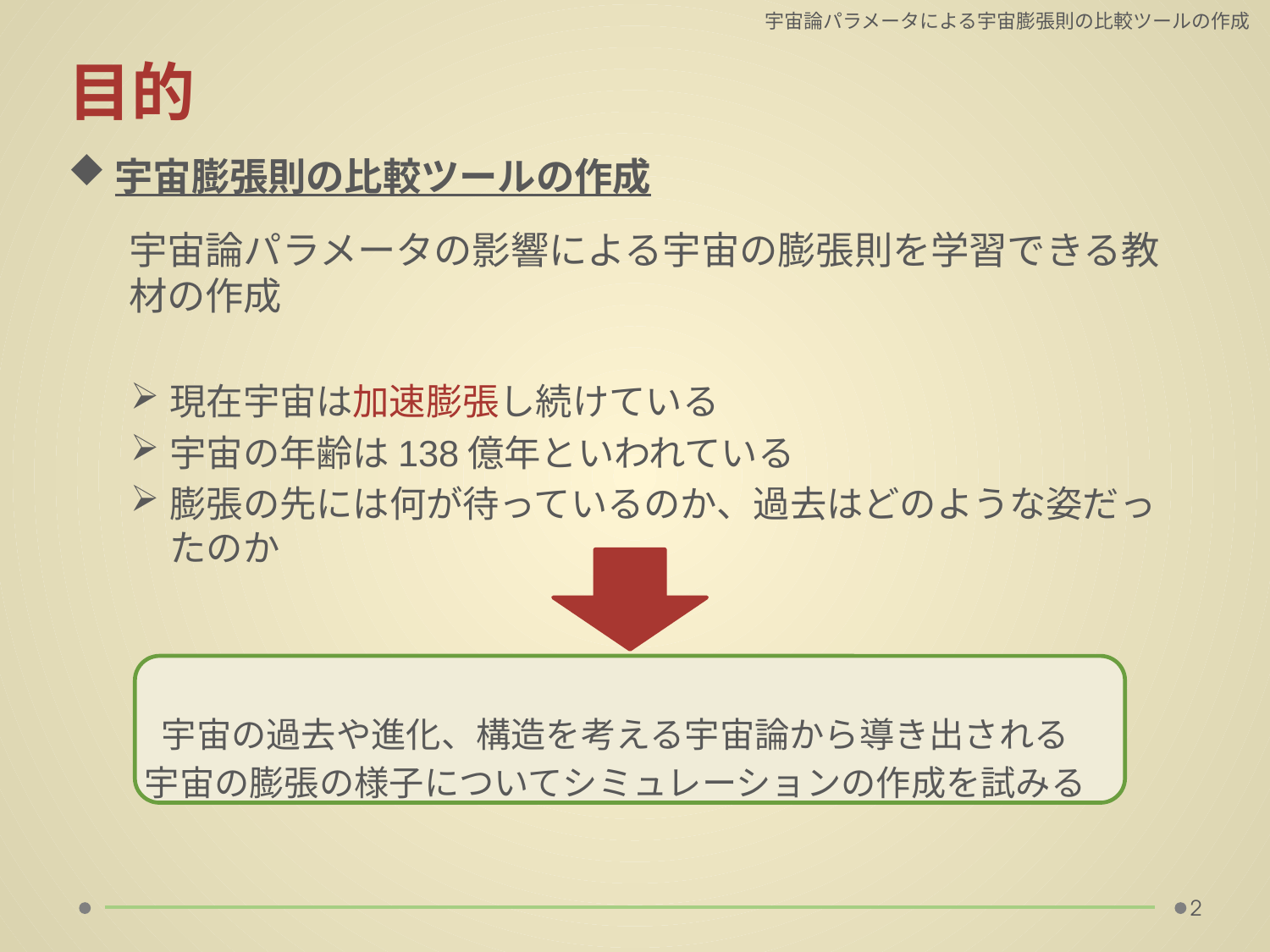

宇宙論パラメータによる宇宙膨張則の比較ツールの作成
# 目的
宇宙膨張則の比較ツールの作成

宇宙論パラメータの影響による宇宙の膨張則を学習できる教材の作成

現在宇宙は加速膨張し続けている
宇宙の年齢は138億年といわれている
膨張の先には何が待っているのか、過去はどのような姿だったのか

宇宙の過去や進化、構造を考える宇宙論から導き出される
宇宙の膨張の様子についてシミュレーションの作成を試みる

2